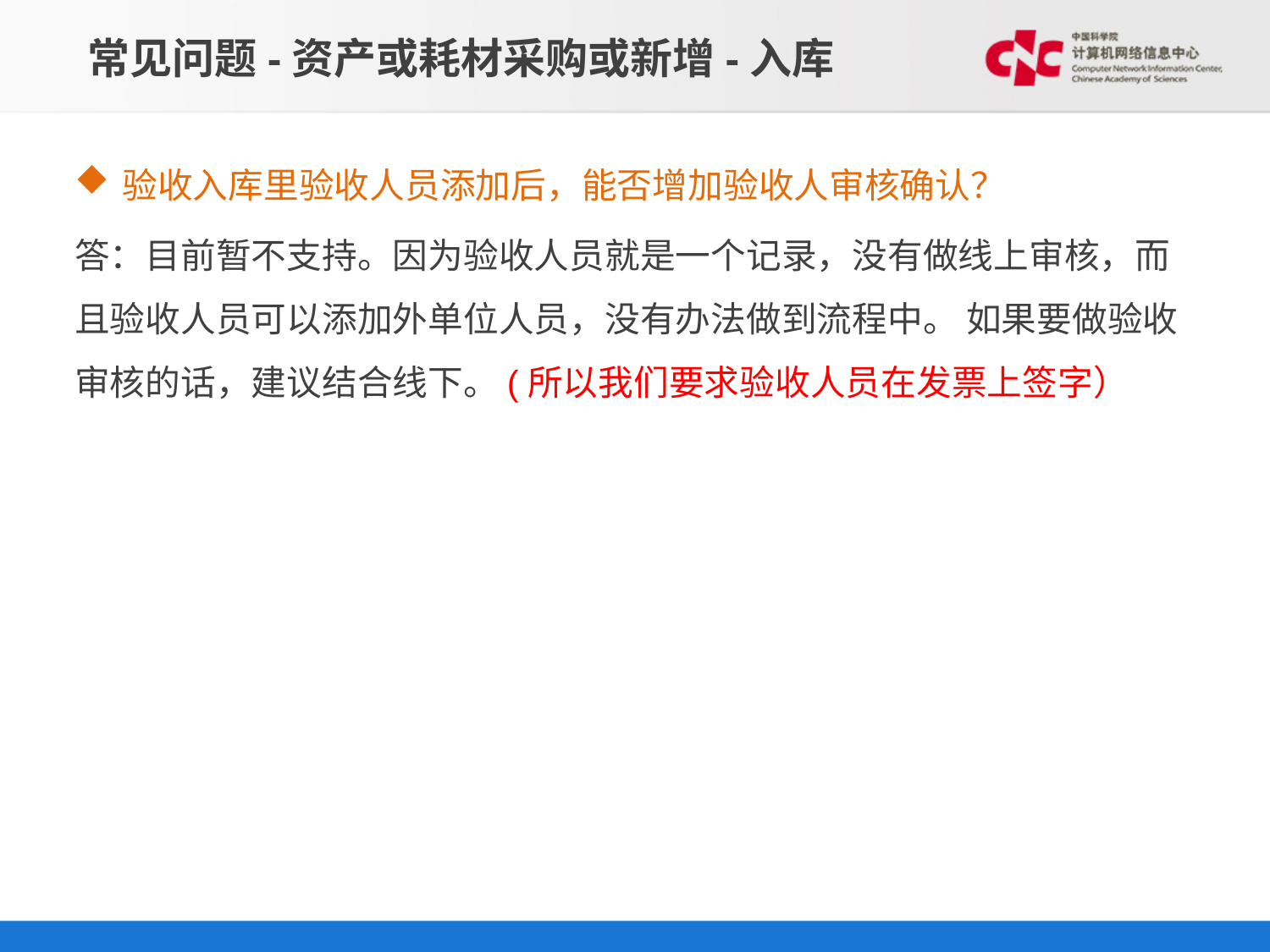

# 常见问题-资产或耗材采购或新增-入库
验收入库里验收人员添加后，能否增加验收人审核确认？
答：目前暂不支持。因为验收人员就是一个记录，没有做线上审核，而且验收人员可以添加外单位人员，没有办法做到流程中。 如果要做验收审核的话，建议结合线下。(所以我们要求验收人员在发票上签字）